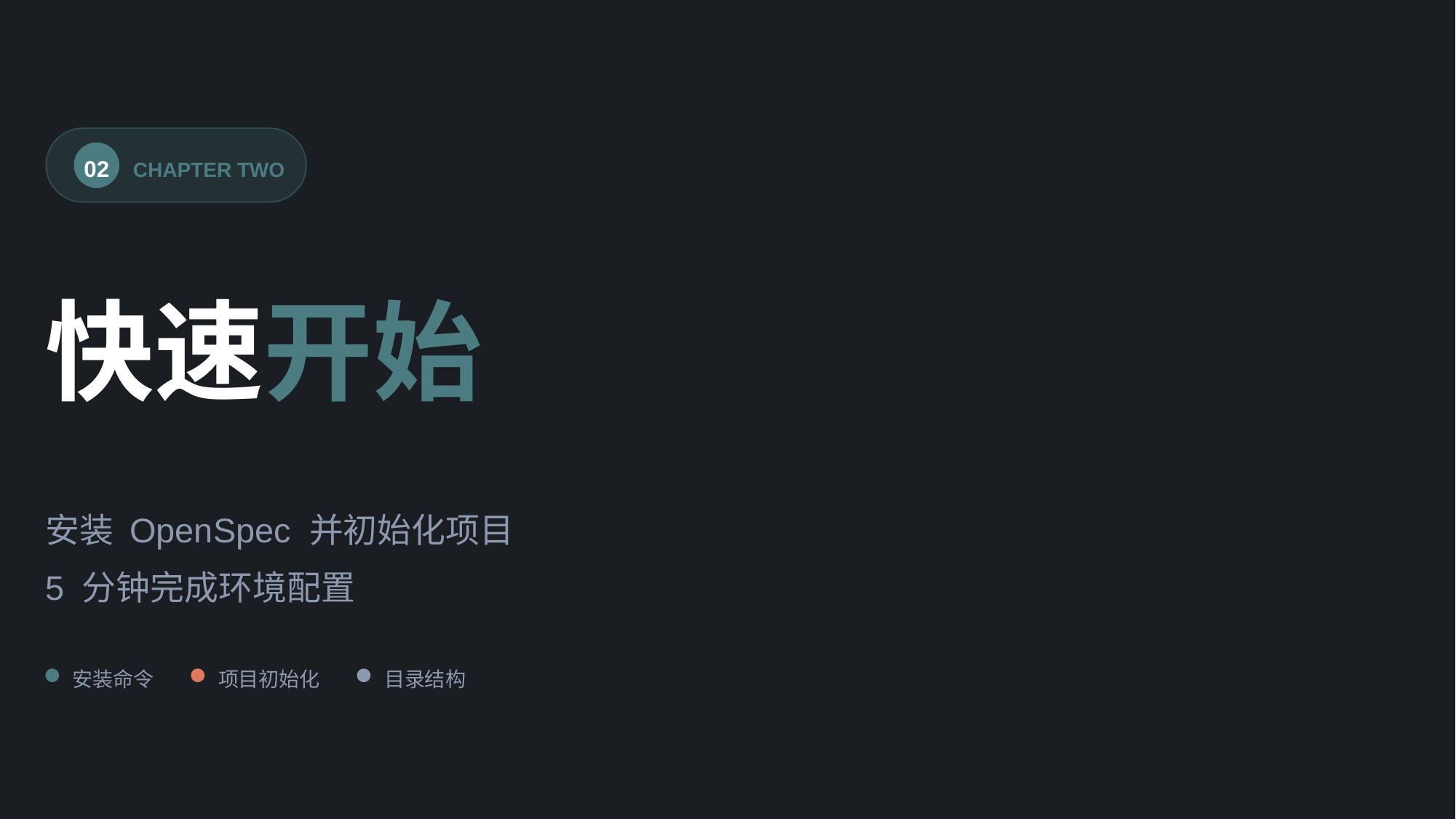

02

CHAPTER TWO
快速开始
安装 OpenSpec 并初始化项目
5 分钟完成环境配置
安装命令
项目初始化
目录结构